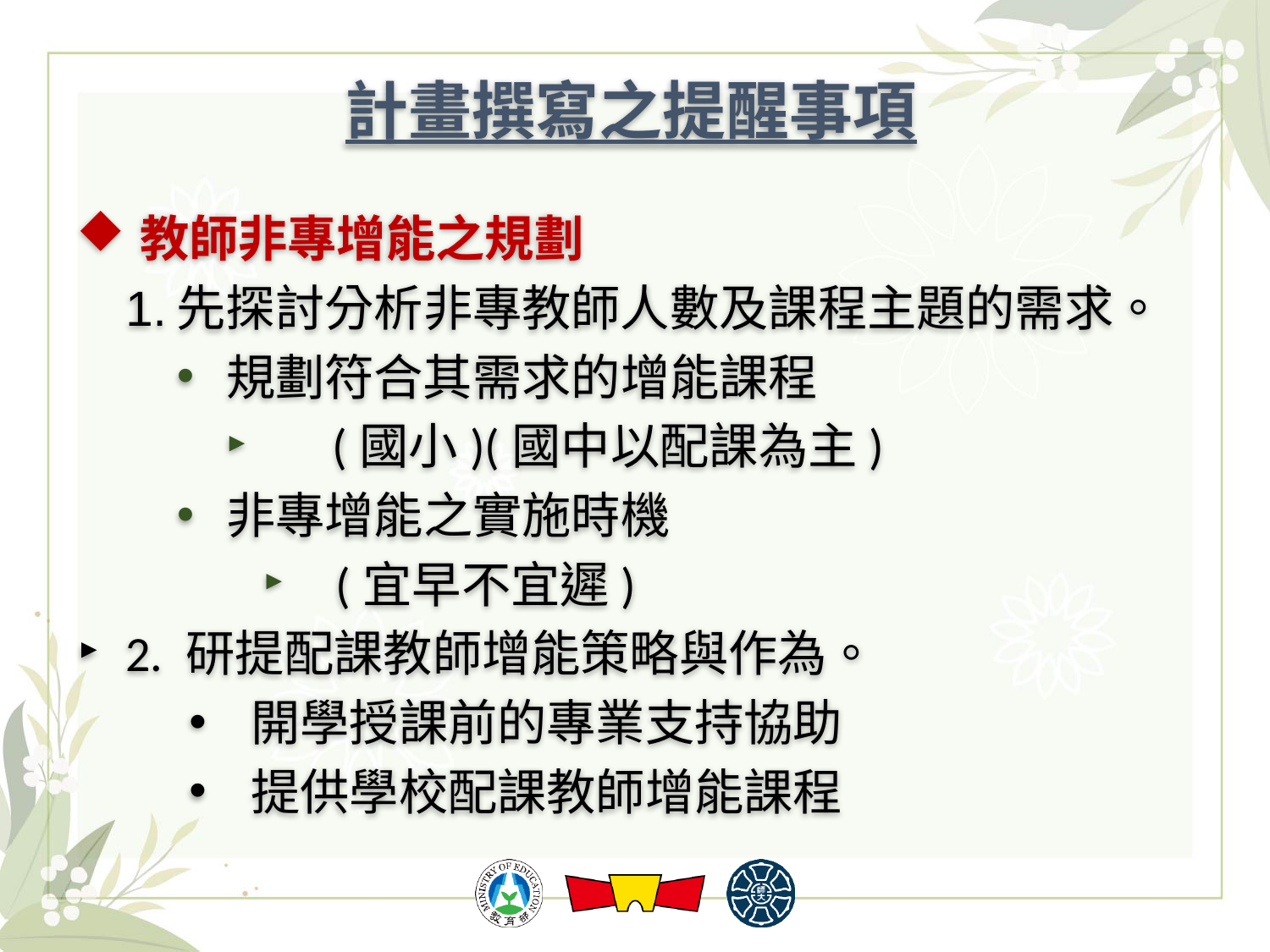

# 計畫撰寫之提醒事項

教師非專增能之規劃
先探討分析非專教師人數及課程主題的需求。
規劃符合其需求的增能課程
    (國小)(國中以配課為主)
非專增能之實施時機
 (宜早不宜遲)
2. 研提配課教師增能策略與作為。
開學授課前的專業支持協助
提供學校配課教師增能課程